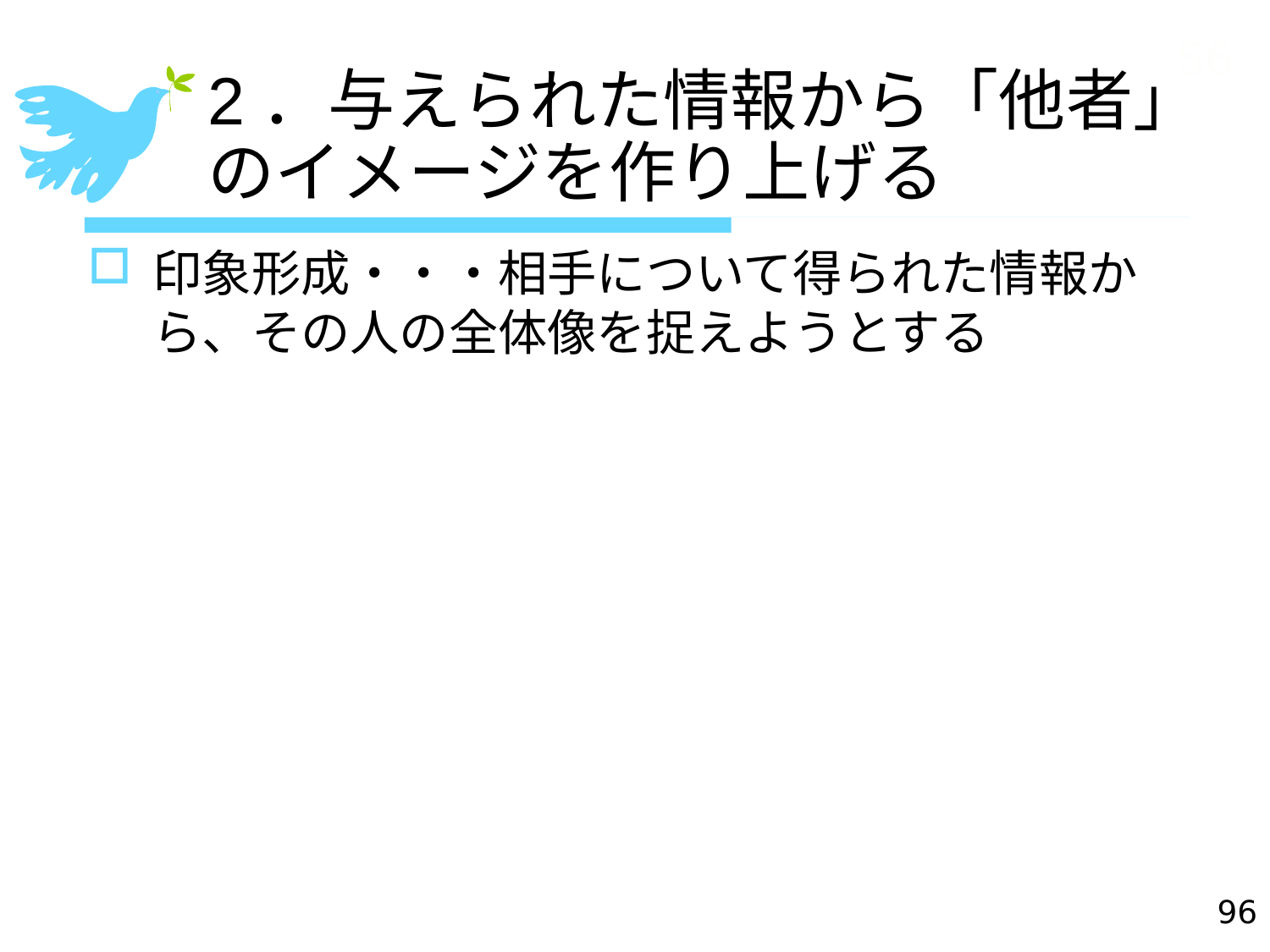

56
# 2．与えられた情報から「他者」のイメージを作り上げる
印象形成・・・相手について得られた情報から、その人の全体像を捉えようとする

96